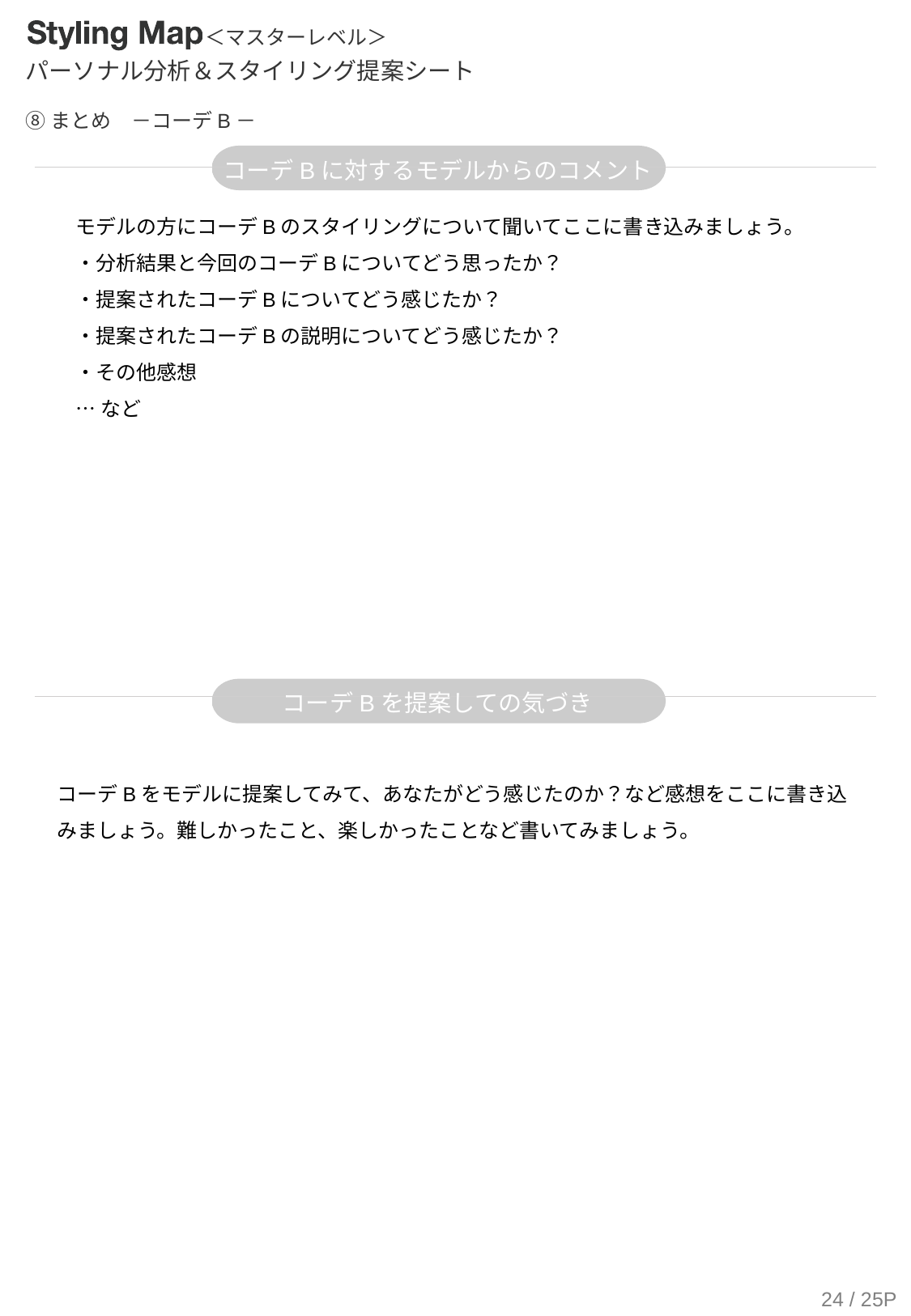

モデルの方にコーデBのスタイリングについて聞いてここに書き込みましょう。
・分析結果と今回のコーデBについてどう思ったか？
・提案されたコーデBについてどう感じたか？
・提案されたコーデBの説明についてどう感じたか？
・その他感想
…など
コーデBをモデルに提案してみて、あなたがどう感じたのか？など感想をここに書き込みましょう。難しかったこと、楽しかったことなど書いてみましょう。
24 / 25P